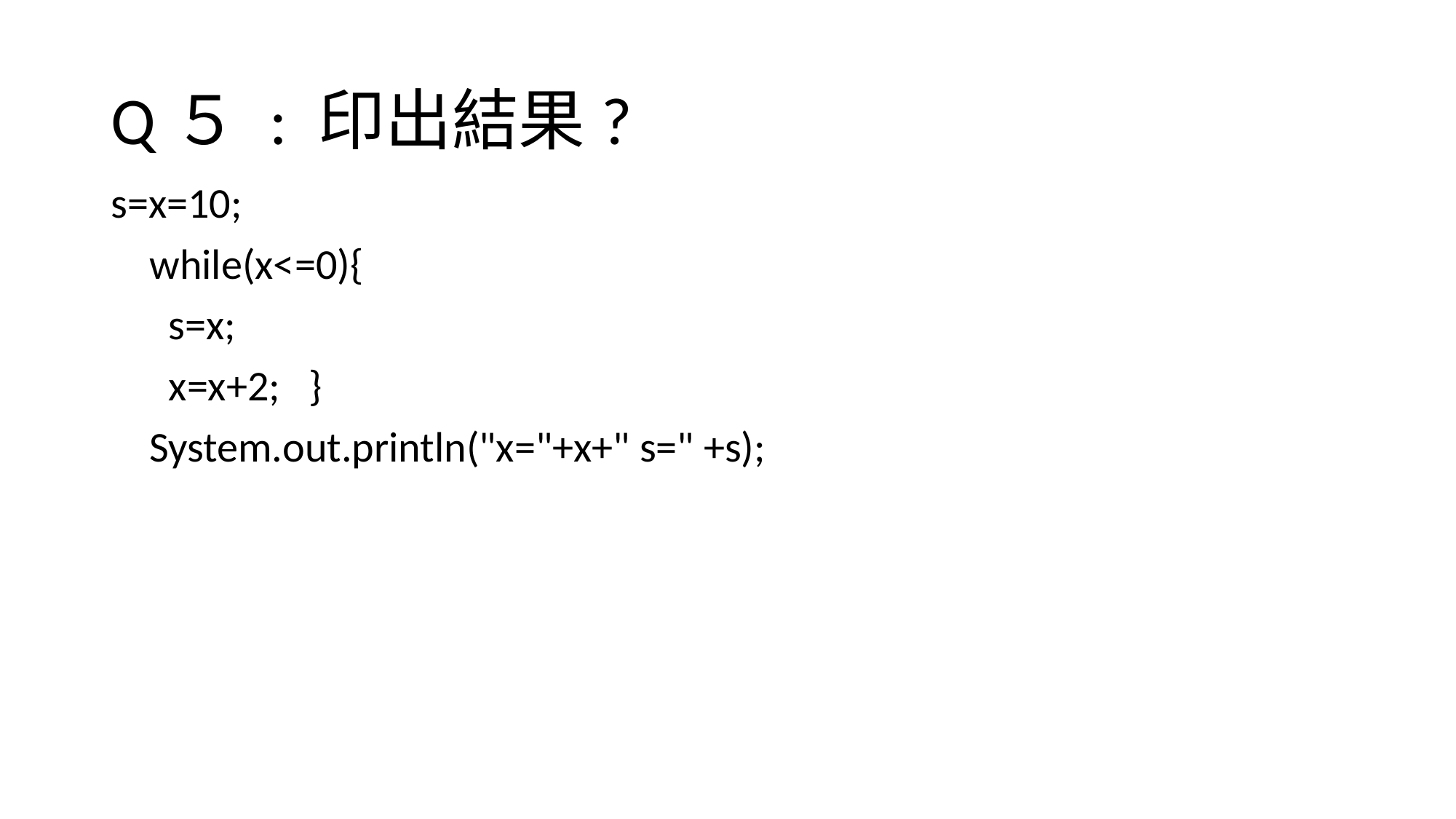

# Q５ : 印出結果?
s=x=10;
    while(x<=0){
      s=x;
      x=x+2;   }
    System.out.println("x="+x+" s=" +s);